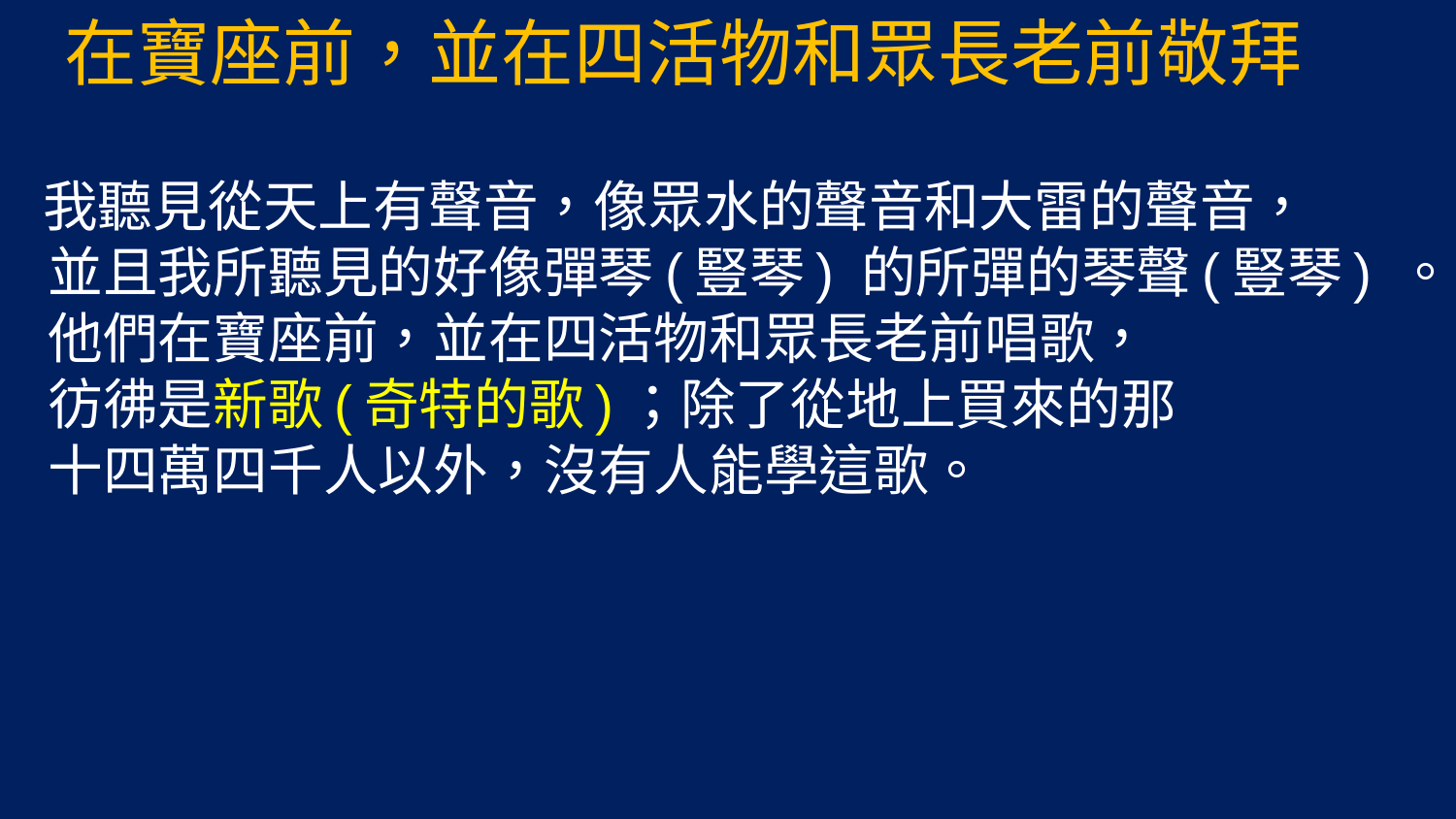

在寶座前，並在四活物和眾長老前敬拜
# 我聽見從天上有聲音，像眾水的聲音和大雷的聲音， 並且我所聽見的好像彈琴(豎琴) 的所彈的琴聲(豎琴) 。 他們在寶座前，並在四活物和眾長老前唱歌， 彷彿是新歌(奇特的歌)；除了從地上買來的那 十四萬四千人以外，沒有人能學這歌。